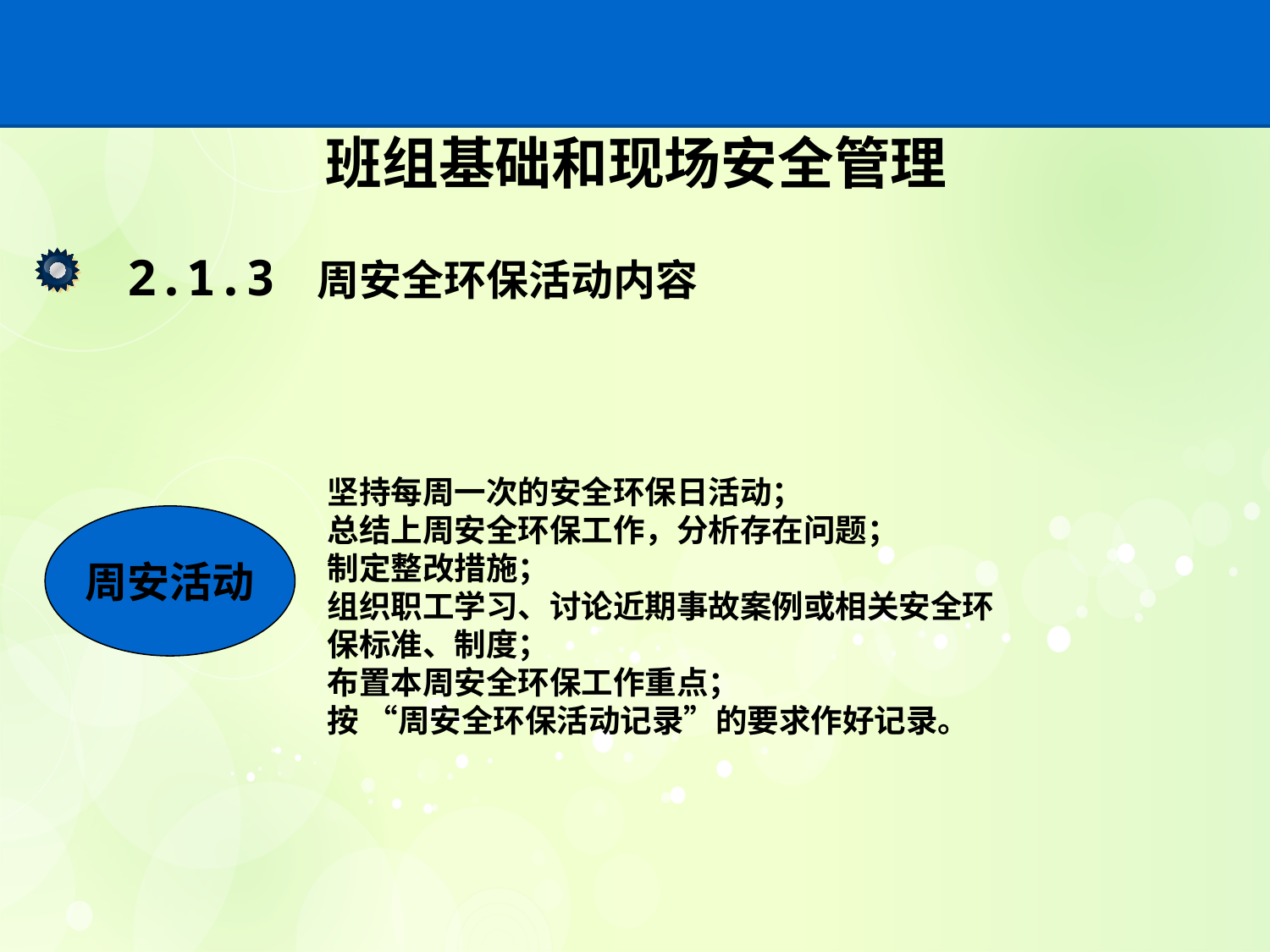

# 班组基础和现场安全管理
2.1.3 周安全环保活动内容

坚持每周一次的安全环保日活动；
总结上周安全环保工作，分析存在问题；
制定整改措施；
组织职工学习、讨论近期事故案例或相关安全环保标准、制度；
布置本周安全环保工作重点；
按 “周安全环保活动记录”的要求作好记录。
周安活动